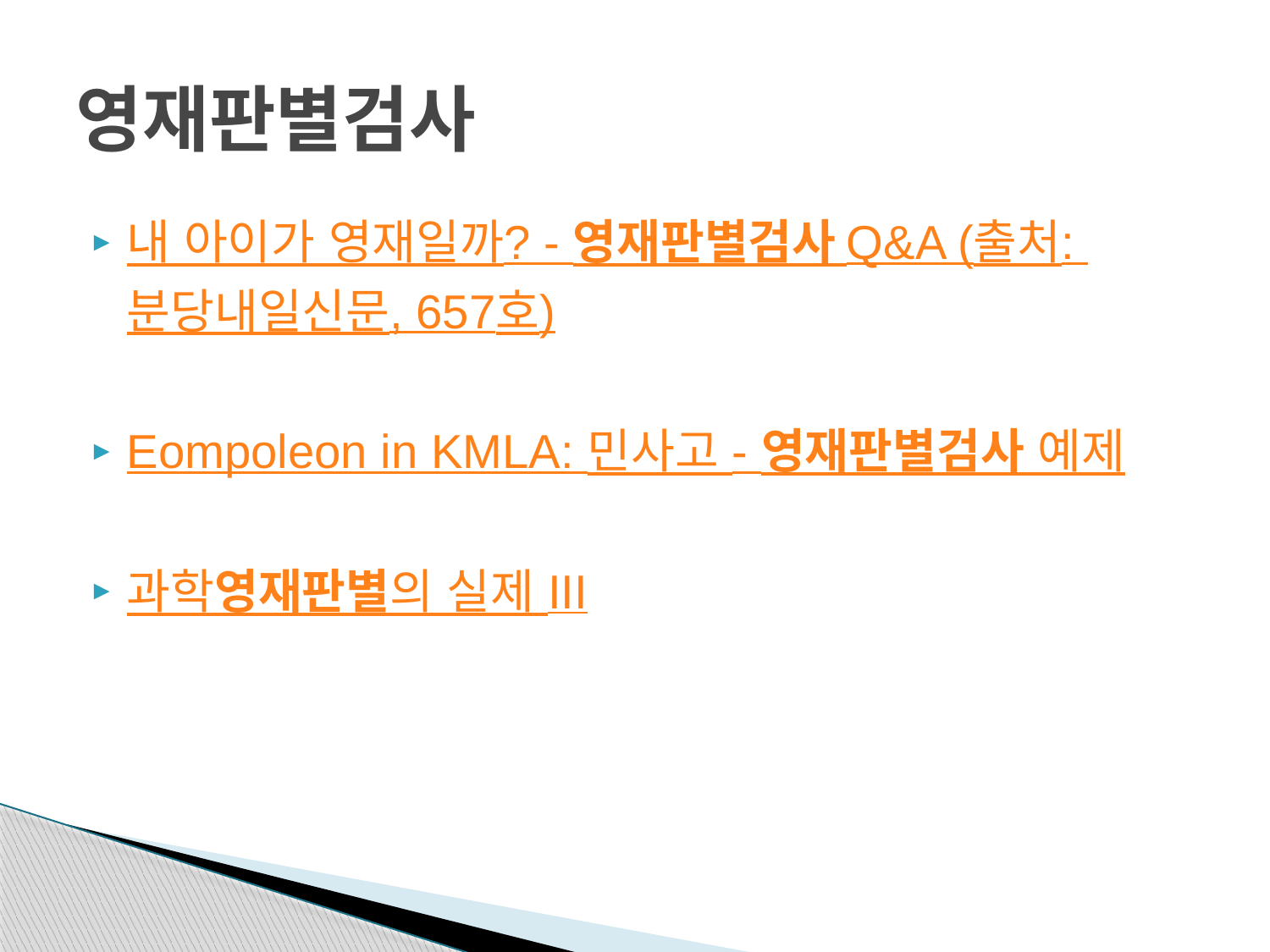

# 영재판별검사
내 아이가 영재일까? - 영재판별검사 Q&A (출처: 분당내일신문, 657호)

Eompoleon in KMLA: 민사고 - 영재판별검사 예제

과학영재판별의 실제 III